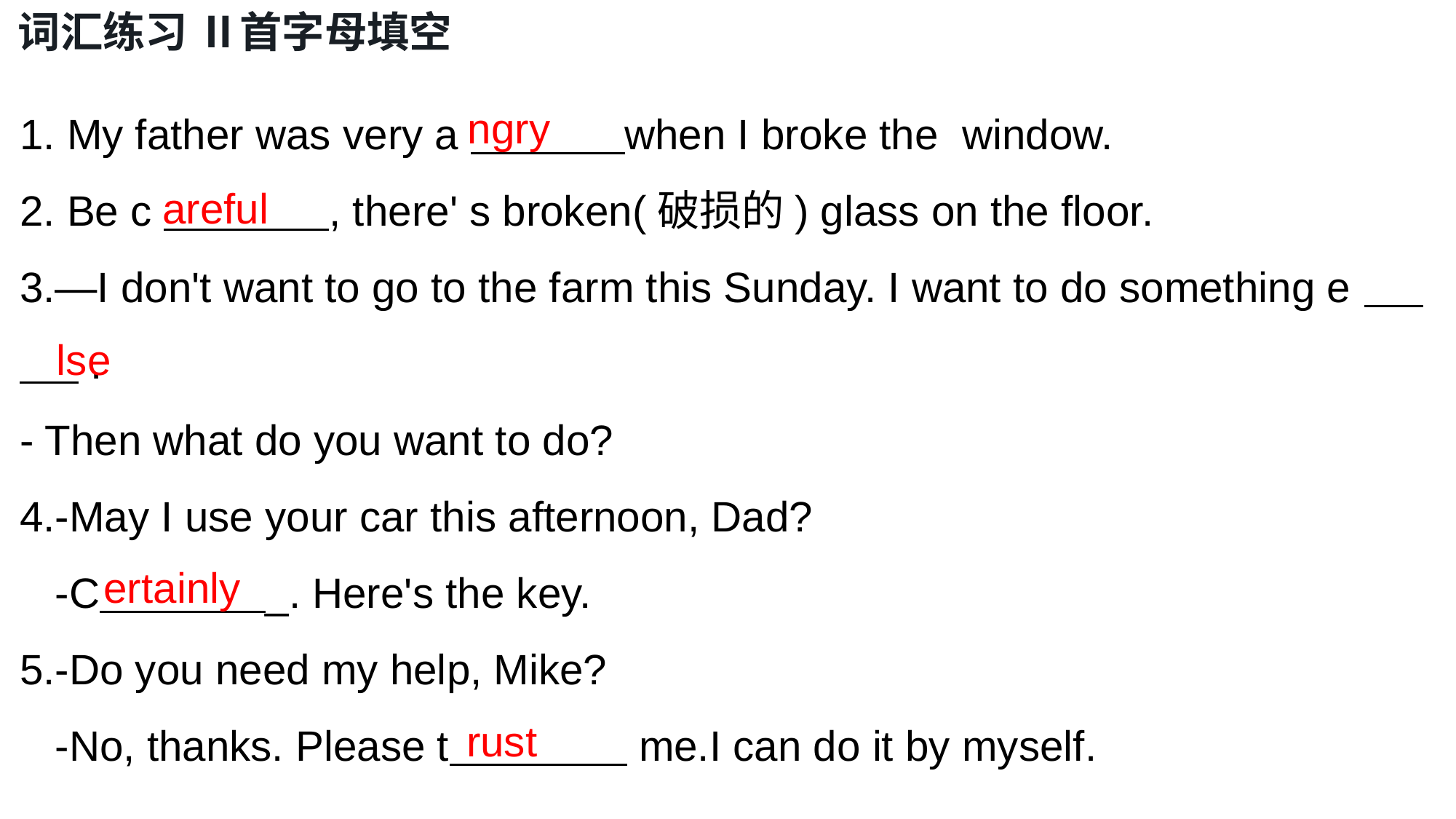

词汇练习 Ⅱ首字母填空
1. My father was very a              when I broke the  window.
2. Be c               , there' s broken(破损的) glass on the floor.
3.—I don't want to go to the farm this Sunday. I want to do something e             .
- Then what do you want to do?
4.-May I use your car this afternoon, Dad?
   -C              _. Here's the key.
5.-Do you need my help, Mike?
   -No, thanks. Please t                me.I can do it by myself.
ngry
areful
lse
ertainly
rust